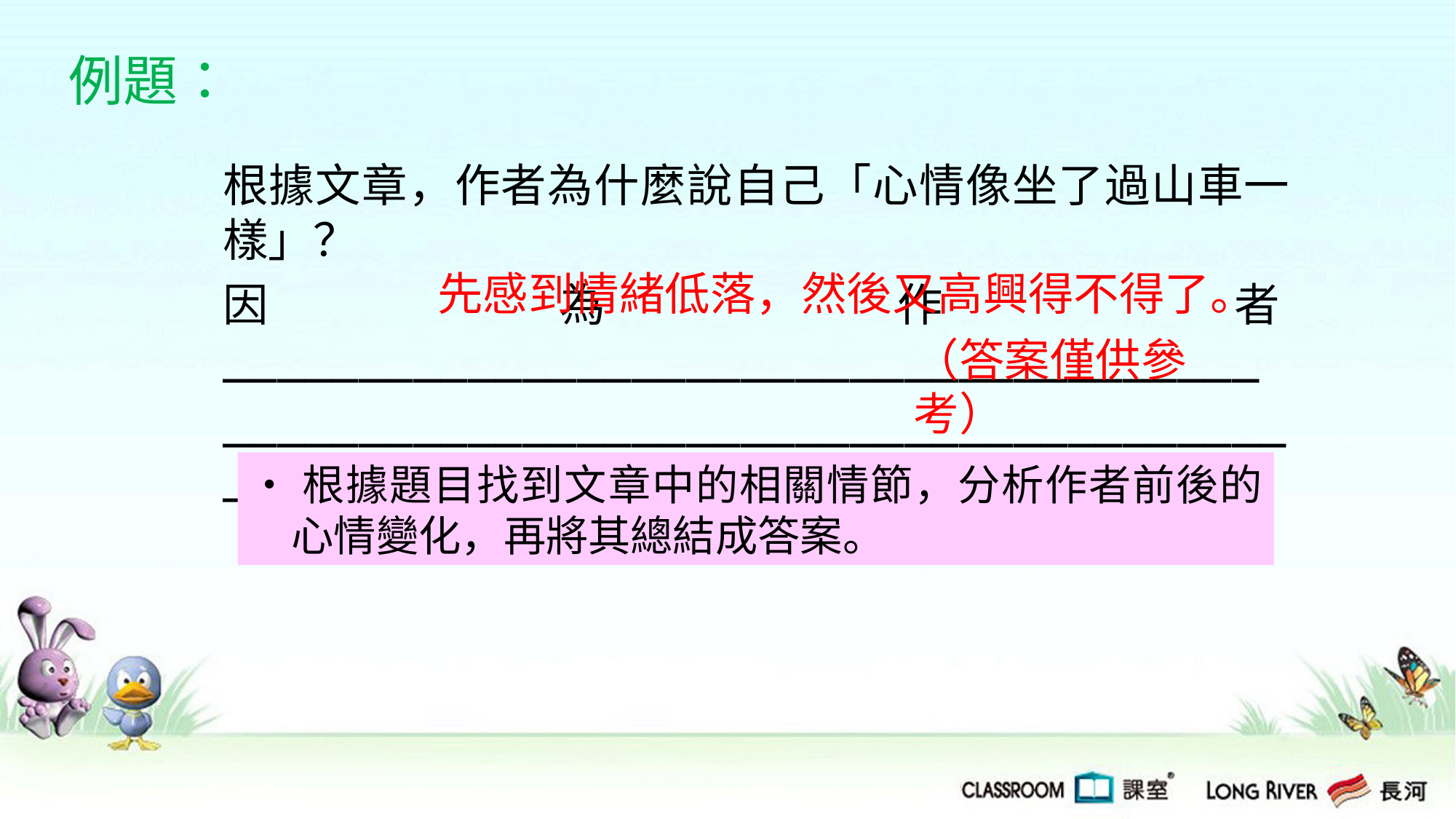

例題：
根據文章，作者為什麼說自己「心情像坐了過山車一樣」？
因為作者______________________________________
______________________________________________
先感到情緒低落，然後又高興得不得了。
（答案僅供參考）
‧根據題目找到文章中的相關情節，分析作者前後的心情變化，再將其總結成答案。